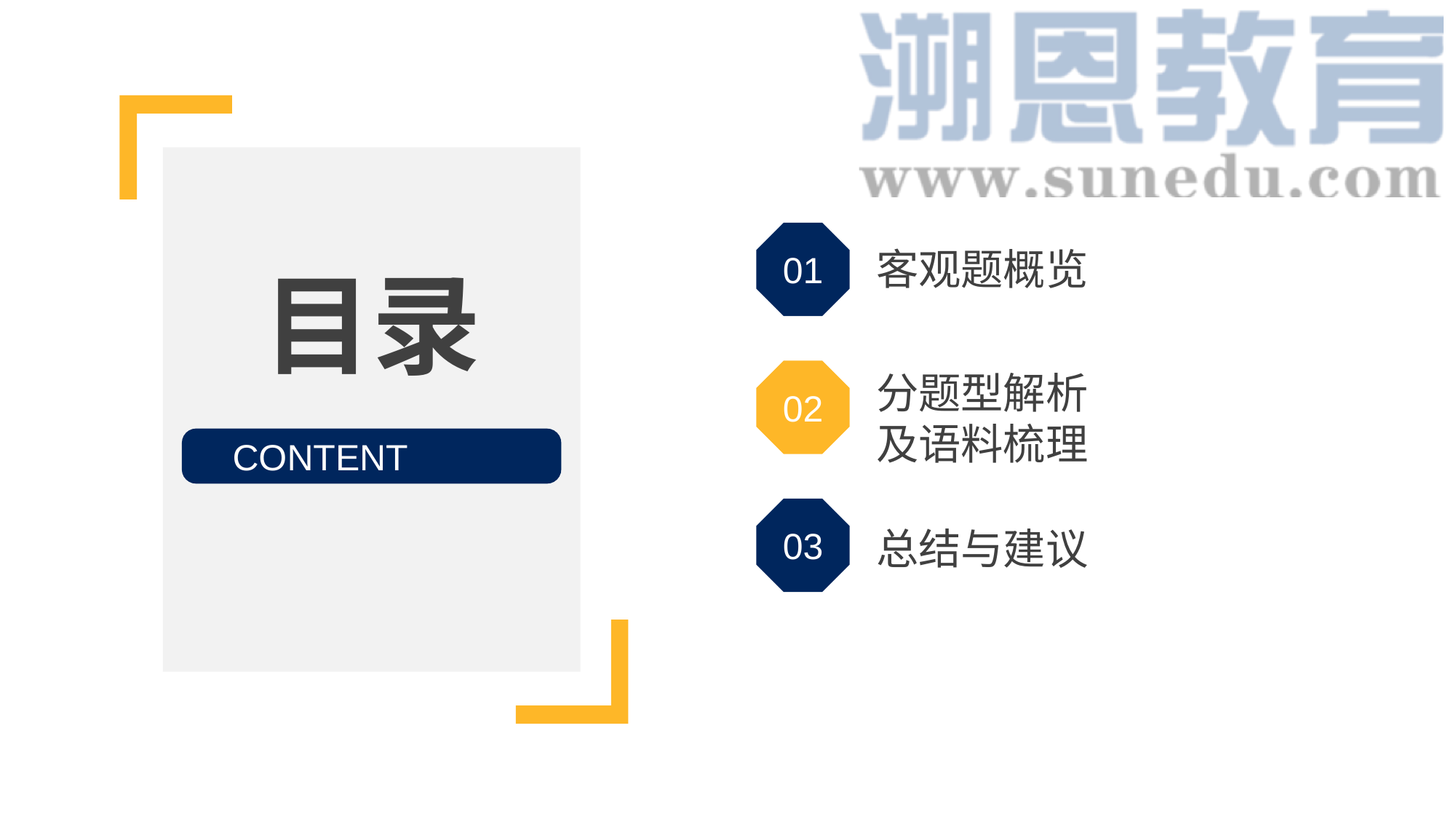

01
客观题概览
目录
02
分题型解析及语料梳理
CONTENT

03
总结与建议